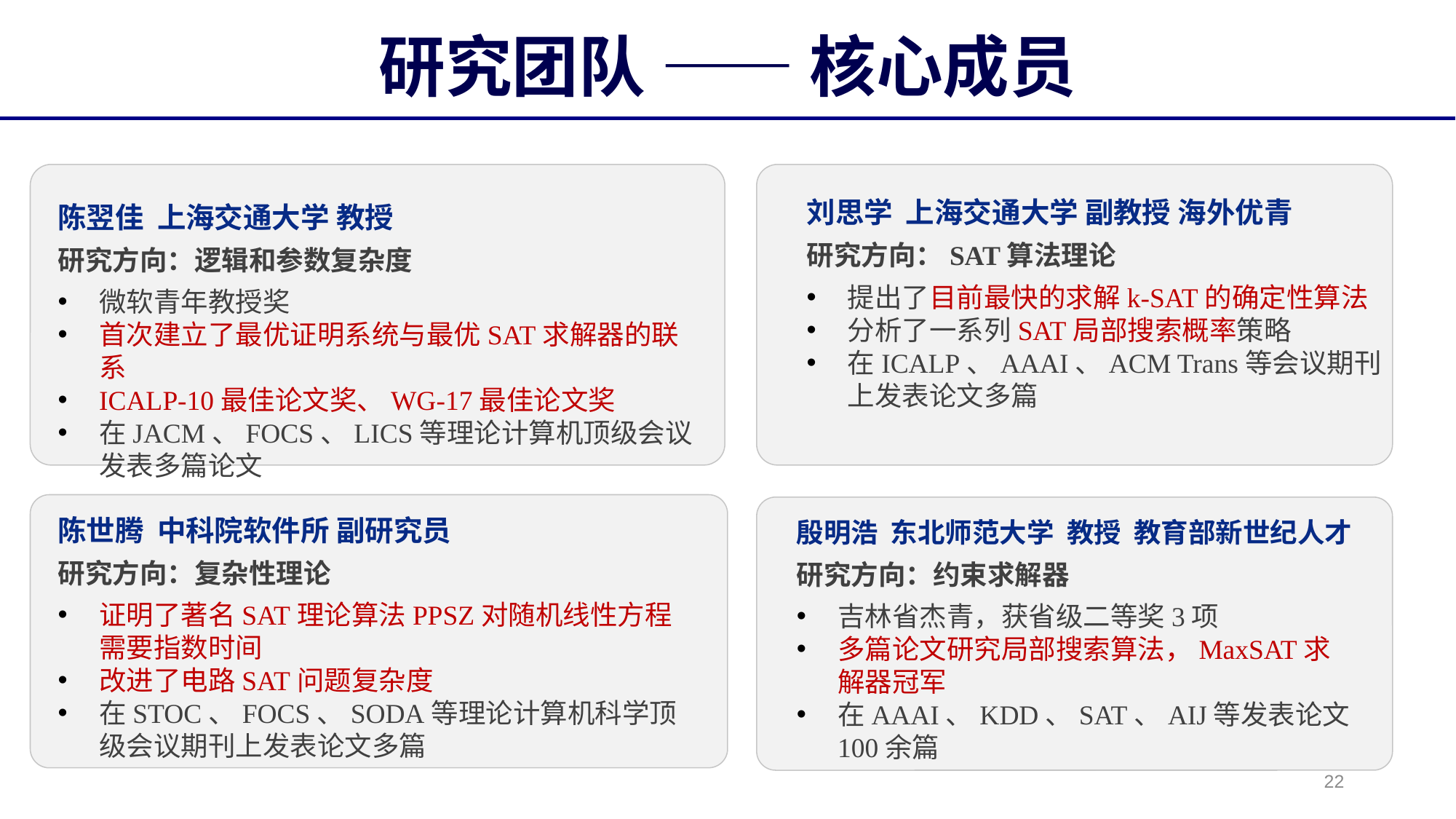

# 研究团队 —— 核心成员

刘思学  上海交通大学 副教授 海外优青
研究方向：SAT算法理论
提出了目前最快的求解k-SAT的确定性算法
分析了一系列SAT局部搜索概率策略
在ICALP、AAAI、ACM Trans等会议期刊上发表论文多篇
陈翌佳  上海交通大学 教授
研究方向：逻辑和参数复杂度
微软青年教授奖
首次建立了最优证明系统与最优SAT求解器的联系
ICALP-10最佳论文奖、WG-17最佳论文奖
在JACM、FOCS、LICS等理论计算机顶级会议发表多篇论文

陈世腾  中科院软件所 副研究员
研究方向：复杂性理论
证明了著名SAT理论算法PPSZ对随机线性方程需要指数时间
改进了电路SAT问题复杂度
在STOC、FOCS、SODA等理论计算机科学顶级会议期刊上发表论文多篇
殷明浩  东北师范大学  教授  教育部新世纪人才
研究方向：约束求解器
吉林省杰青，获省级二等奖3项
多篇论文研究局部搜索算法，MaxSAT求解器冠军
在AAAI、KDD、SAT、AIJ等发表论文100余篇
22